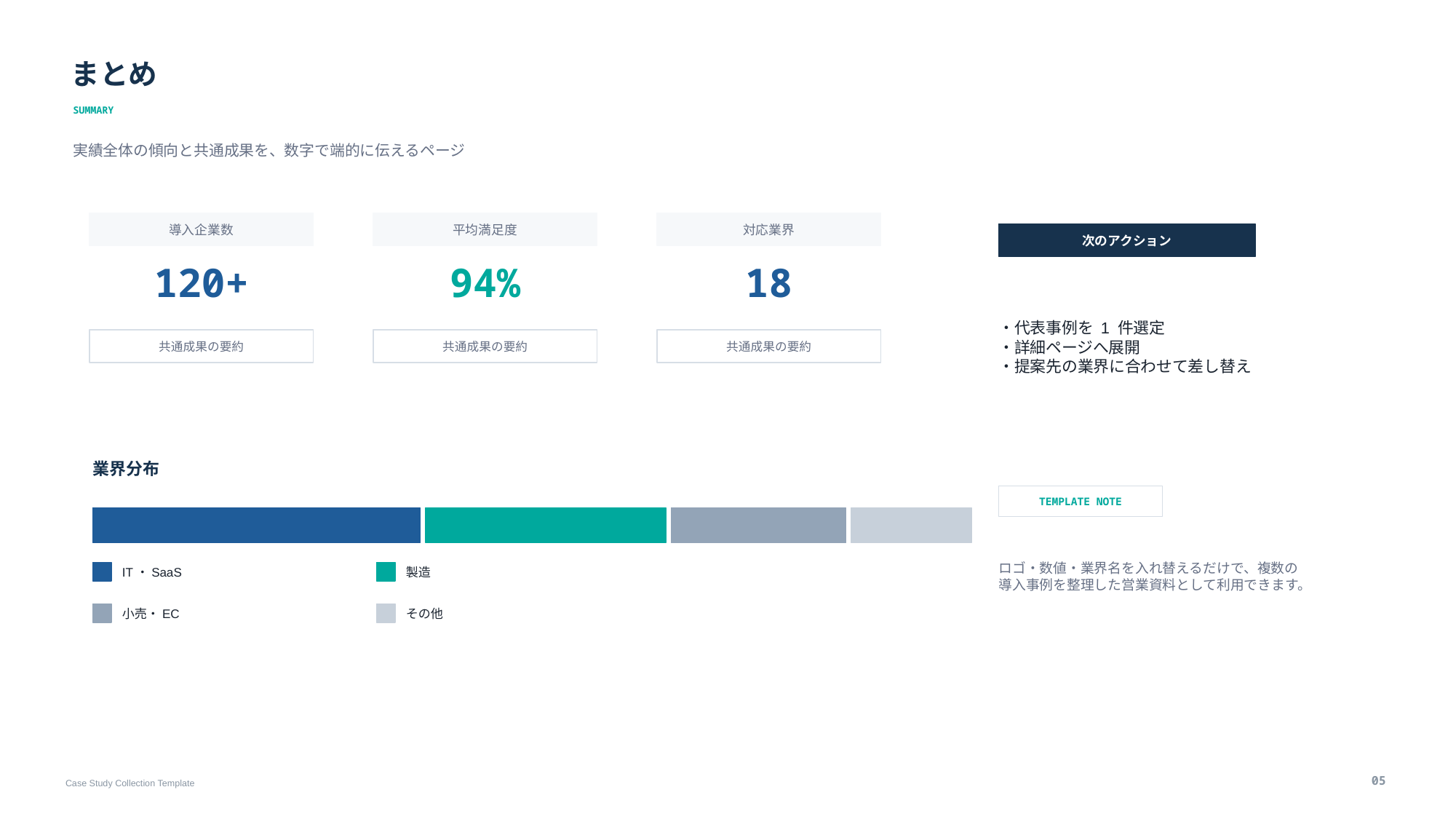

まとめ
SUMMARY
実績全体の傾向と共通成果を、数字で端的に伝えるページ
導入企業数
平均満足度
対応業界
次のアクション
120+
94%
18
・代表事例を 1 件選定
・詳細ページへ展開
・提案先の業界に合わせて差し替え
共通成果の要約
共通成果の要約
共通成果の要約
業界分布
TEMPLATE NOTE

ロゴ・数値・業界名を入れ替えるだけで、複数の導入事例を整理した営業資料として利用できます。
IT・SaaS
製造

小売・EC
その他

05
Case Study Collection Template